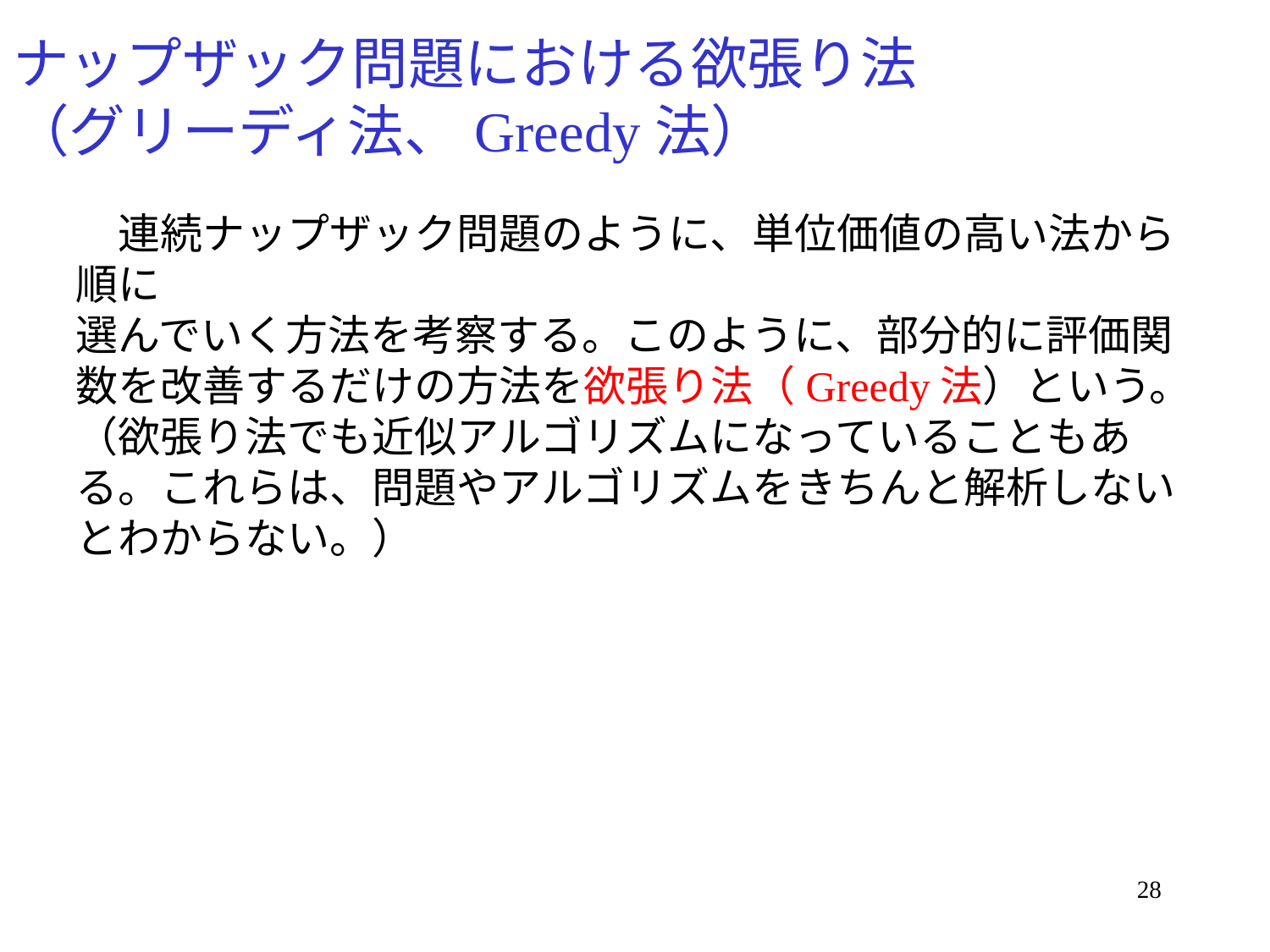

# ナップザック問題における欲張り法 （グリーディ法、Greedy法）
　連続ナップザック問題のように、単位価値の高い法から順に
選んでいく方法を考察する。このように、部分的に評価関数を改善するだけの方法を欲張り法（Greedy法）という。（欲張り法でも近似アルゴリズムになっていることもある。これらは、問題やアルゴリズムをきちんと解析しないとわからない。）
28